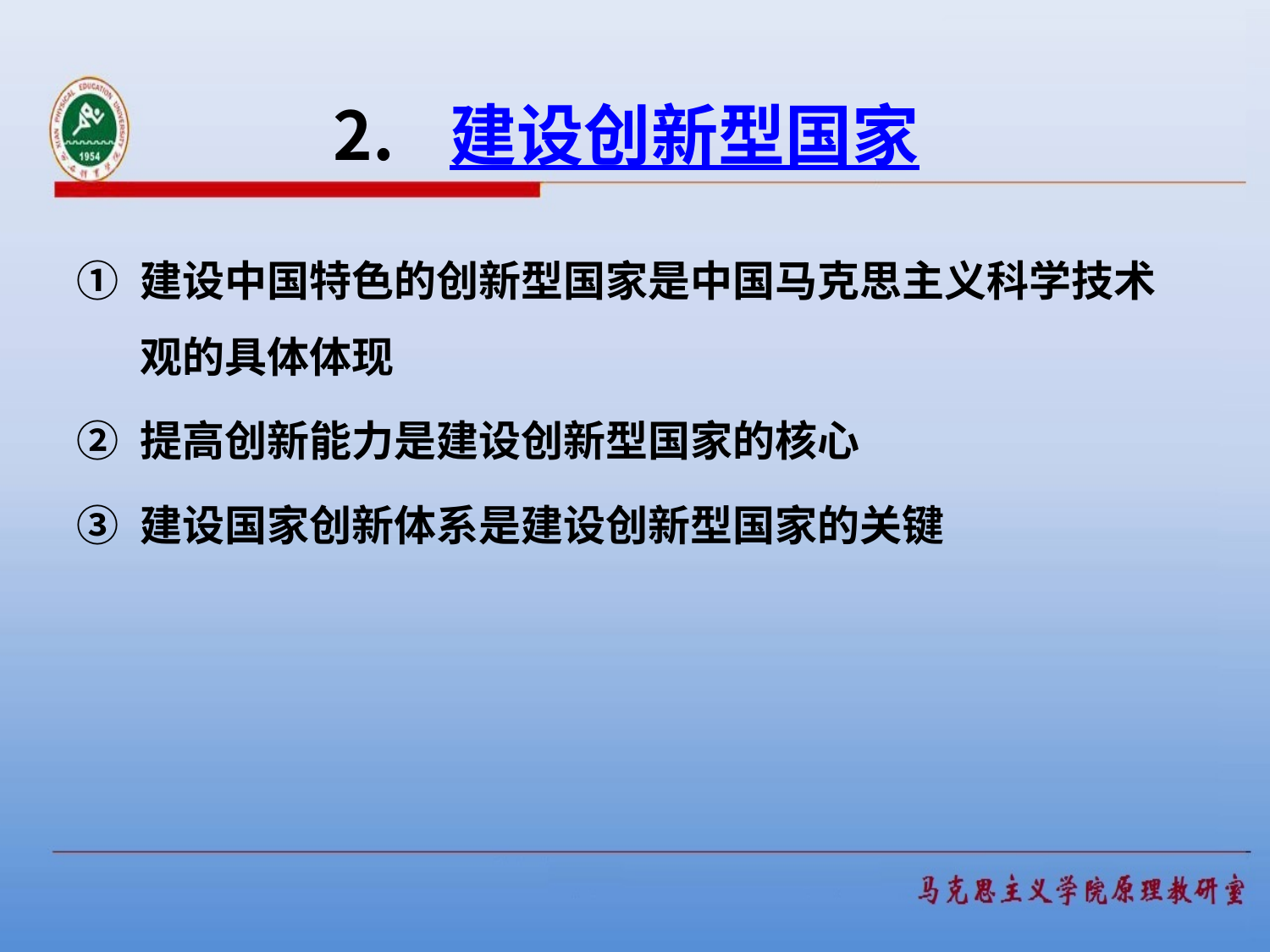

# 建设创新型国家
建设中国特色的创新型国家是中国马克思主义科学技术观的具体体现
提高创新能力是建设创新型国家的核心
建设国家创新体系是建设创新型国家的关键